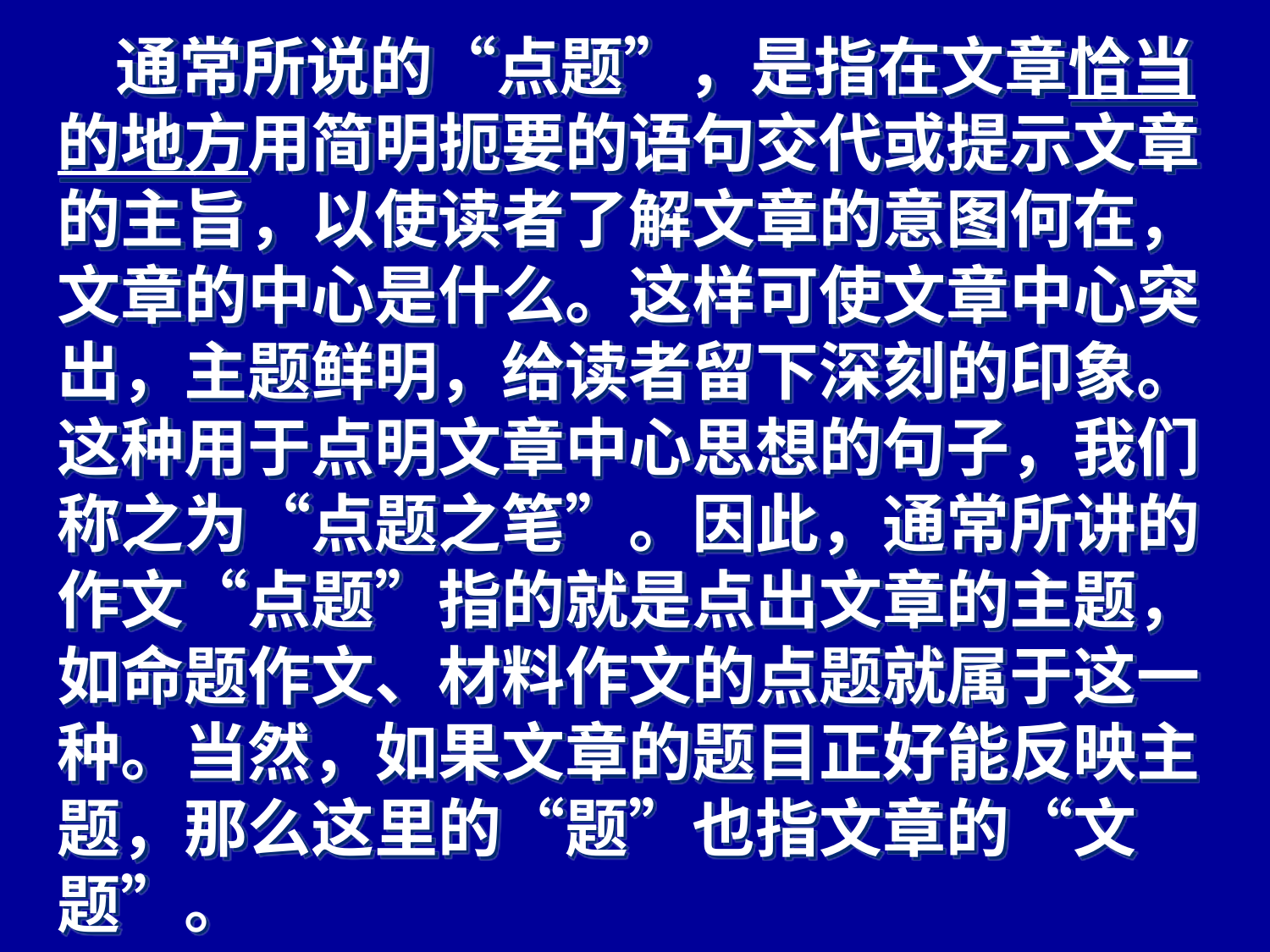

通常所说的“点题”，是指在文章恰当的地方用简明扼要的语句交代或提示文章的主旨，以使读者了解文章的意图何在，文章的中心是什么。这样可使文章中心突出，主题鲜明，给读者留下深刻的印象。这种用于点明文章中心思想的句子，我们称之为“点题之笔”。因此，通常所讲的作文“点题”指的就是点出文章的主题，如命题作文、材料作文的点题就属于这一种。当然，如果文章的题目正好能反映主题，那么这里的“题”也指文章的“文题”。